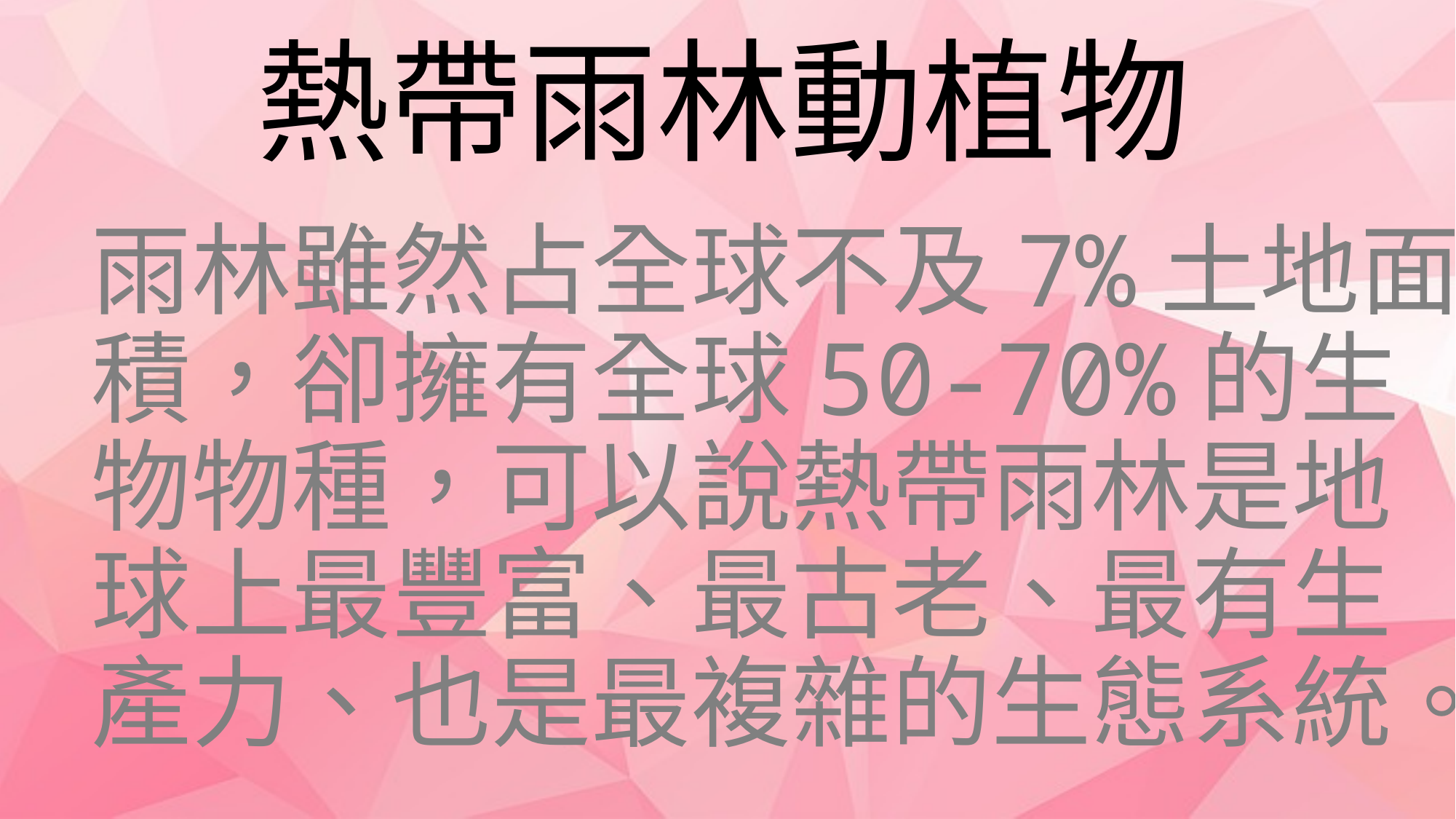

# 熱帶雨林動植物
雨林雖然占全球不及7%土地面積，卻擁有全球50-70%的生物物種，可以說熱帶雨林是地球上最豐富、最古老、最有生產力、也是最複雜的生態系統。